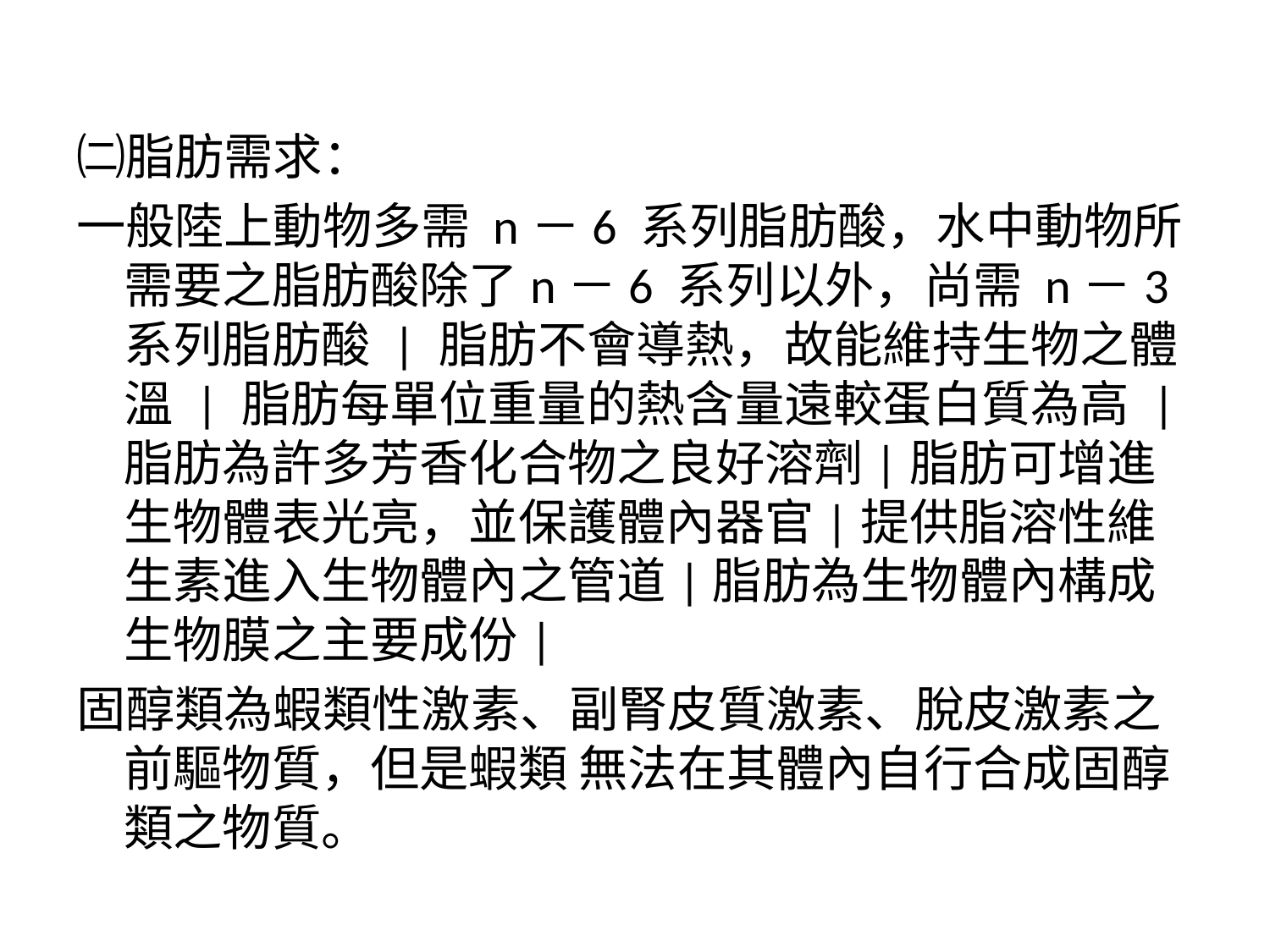

#
㈡脂肪需求：
一般陸上動物多需 n－6 系列脂肪酸，水中動物所需要之脂肪酸除了n－6 系列以外，尚需 n－3 系列脂肪酸 | 脂肪不會導熱，故能維持生物之體溫 | 脂肪每單位重量的熱含量遠較蛋白質為高 |脂肪為許多芳香化合物之良好溶劑|脂肪可增進生物體表光亮，並保護體內器官|提供脂溶性維生素進入生物體內之管道|脂肪為生物體內構成生物膜之主要成份|
固醇類為蝦類性激素、副腎皮質激素、脫皮激素之前驅物質，但是蝦類 無法在其體內自行合成固醇類之物質。